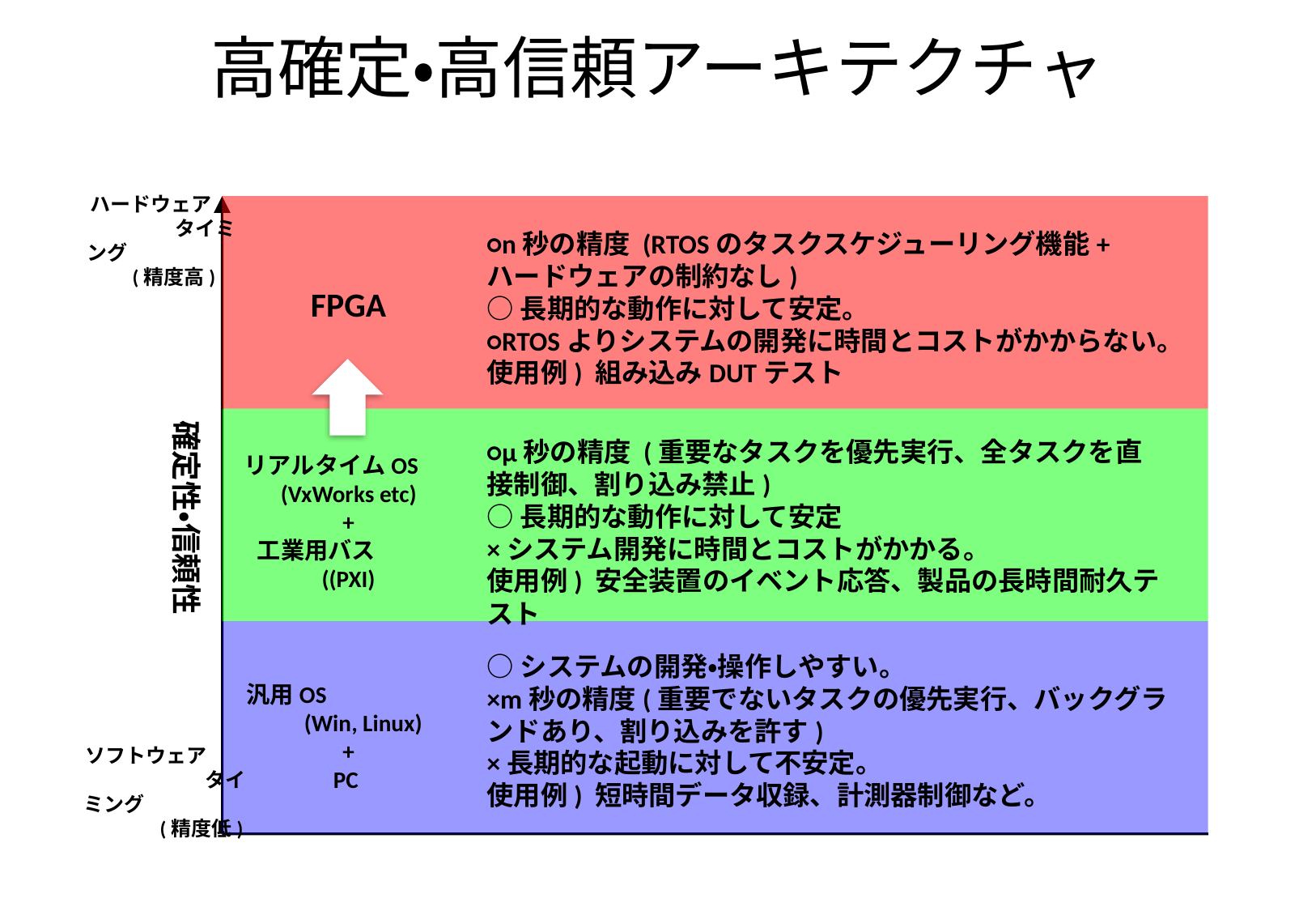

# 高確定•高信頼アーキテクチャ
ハードウェア　　　　      タイミング　　　　       　(精度高)

○n秒の精度 (RTOSのタスクスケジューリング機能+ハードウェアの制約なし)
○長期的な動作に対して安定。
○RTOSよりシステムの開発に時間とコストがかからない。
使用例) 組み込みDUTテスト
FPGA

確定性・信頼性

○μ秒の精度 (重要なタスクを優先実行、全タスクを直接制御、割り込み禁止)
○長期的な動作に対して安定
×システム開発に時間とコストがかかる。
使用例) 安全装置のイベント応答、製品の長時間耐久テスト
リアルタイムOS　(VxWorks etc)
+
工業用バス 　 　((PXI)

○システムの開発・操作しやすい。
×m秒の精度(重要でないタスクの優先実行、バックグランドあり、割り込みを許す)
×長期的な起動に対して不安定。
使用例) 短時間データ収録、計測器制御など。
汎用OS　　　　　　(Win, Linux)
+
PC
ソフトウェア　　　       　　　 タイミング　　　　       　　　(精度低)